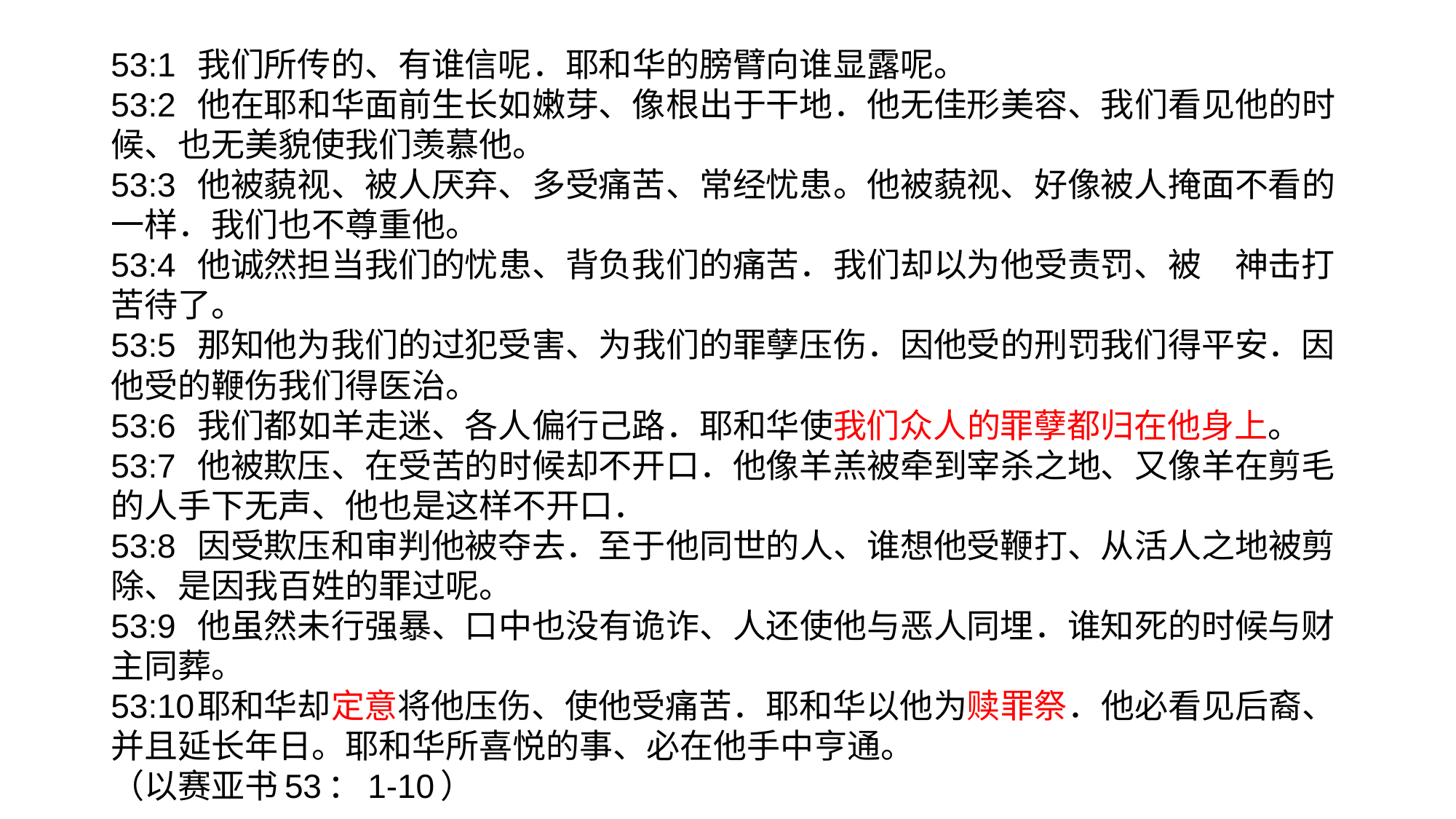

53:1	我们所传的、有谁信呢．耶和华的膀臂向谁显露呢。
53:2	他在耶和华面前生长如嫩芽、像根出于干地．他无佳形美容、我们看见他的时候、也无美貌使我们羡慕他。
53:3	他被藐视、被人厌弃、多受痛苦、常经忧患。他被藐视、好像被人掩面不看的一样．我们也不尊重他。
53:4	他诚然担当我们的忧患、背负我们的痛苦．我们却以为他受责罚、被　神击打苦待了。
53:5	那知他为我们的过犯受害、为我们的罪孽压伤．因他受的刑罚我们得平安．因他受的鞭伤我们得医治。
53:6	我们都如羊走迷、各人偏行己路．耶和华使我们众人的罪孽都归在他身上。
53:7	他被欺压、在受苦的时候却不开口．他像羊羔被牵到宰杀之地、又像羊在剪毛的人手下无声、他也是这样不开口．
53:8	因受欺压和审判他被夺去．至于他同世的人、谁想他受鞭打、从活人之地被剪除、是因我百姓的罪过呢。
53:9	他虽然未行强暴、口中也没有诡诈、人还使他与恶人同埋．谁知死的时候与财主同葬。
53:10	耶和华却定意将他压伤、使他受痛苦．耶和华以他为赎罪祭．他必看见后裔、并且延长年日。耶和华所喜悦的事、必在他手中亨通。
（以赛亚书53：1-10）